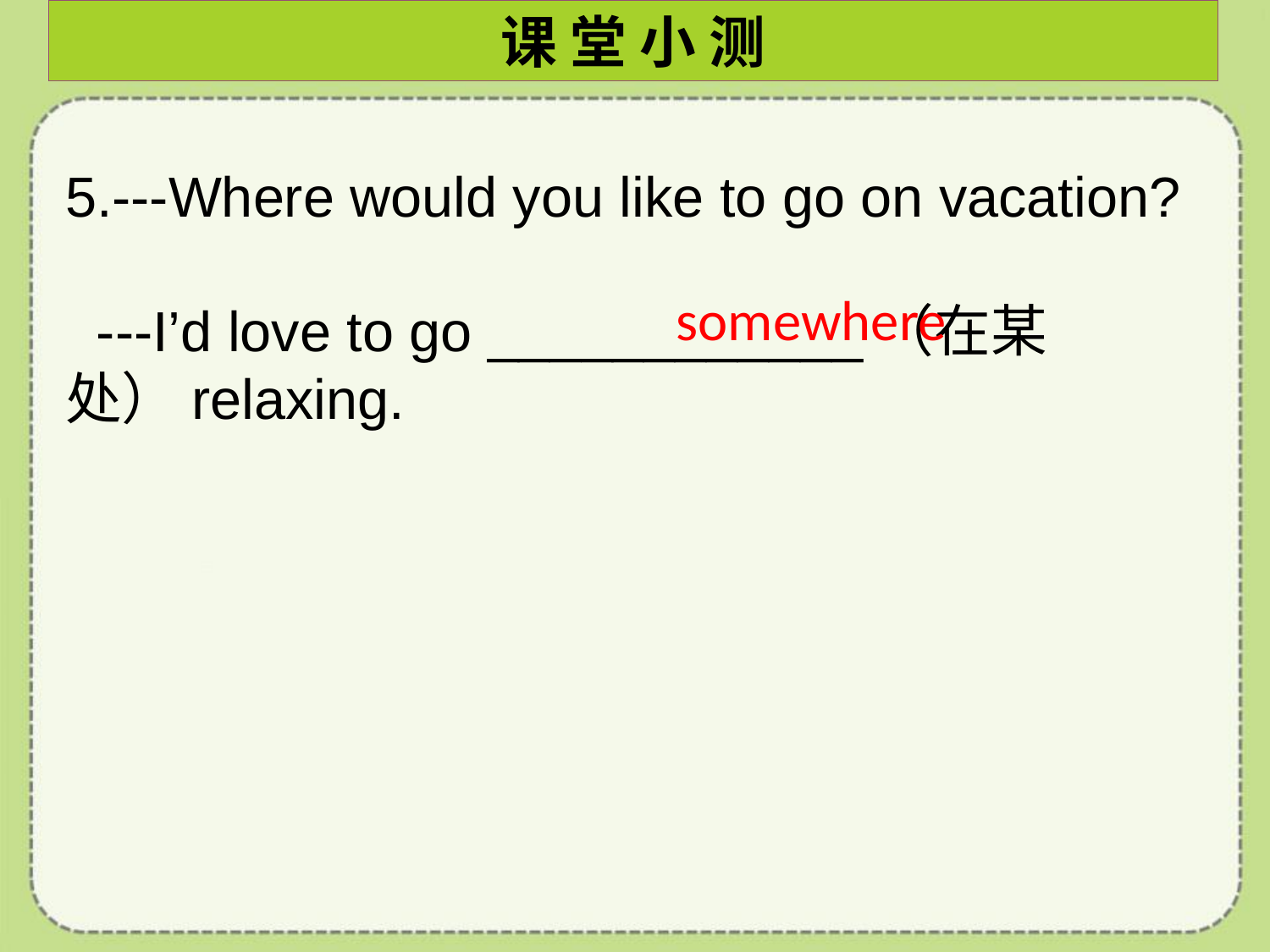

课 堂 小 测
5.---Where would you like to go on vacation?
  ---I’d love to go ____________（在某处）relaxing.
somewhere